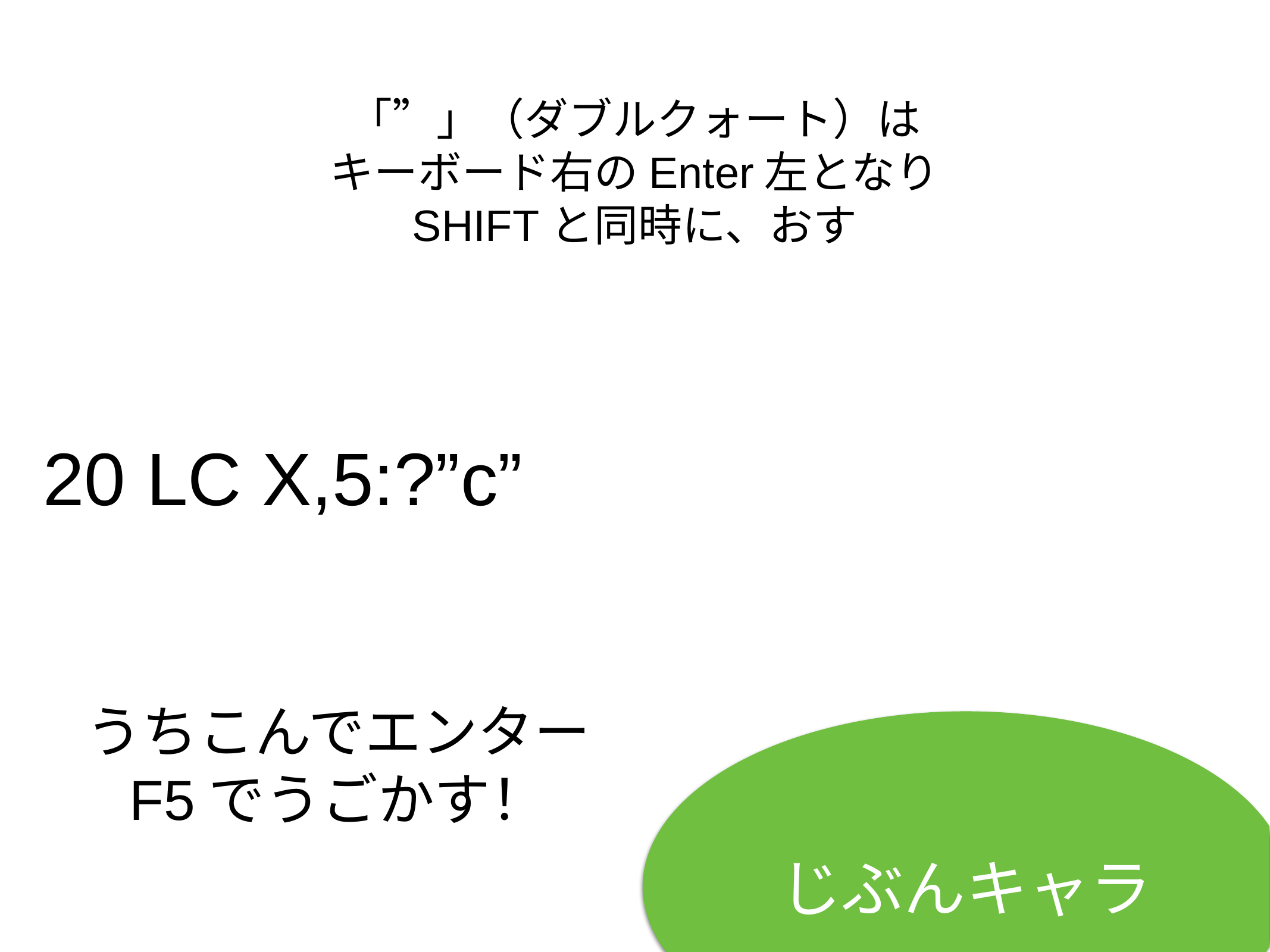

「”」（ダブルクォート）は
キーボード右のEnter左となり
SHIFTと同時に、おす
20 LC X,5:?”c”
# うちこんでエンター
F5でうごかす！
じぶんキャラ